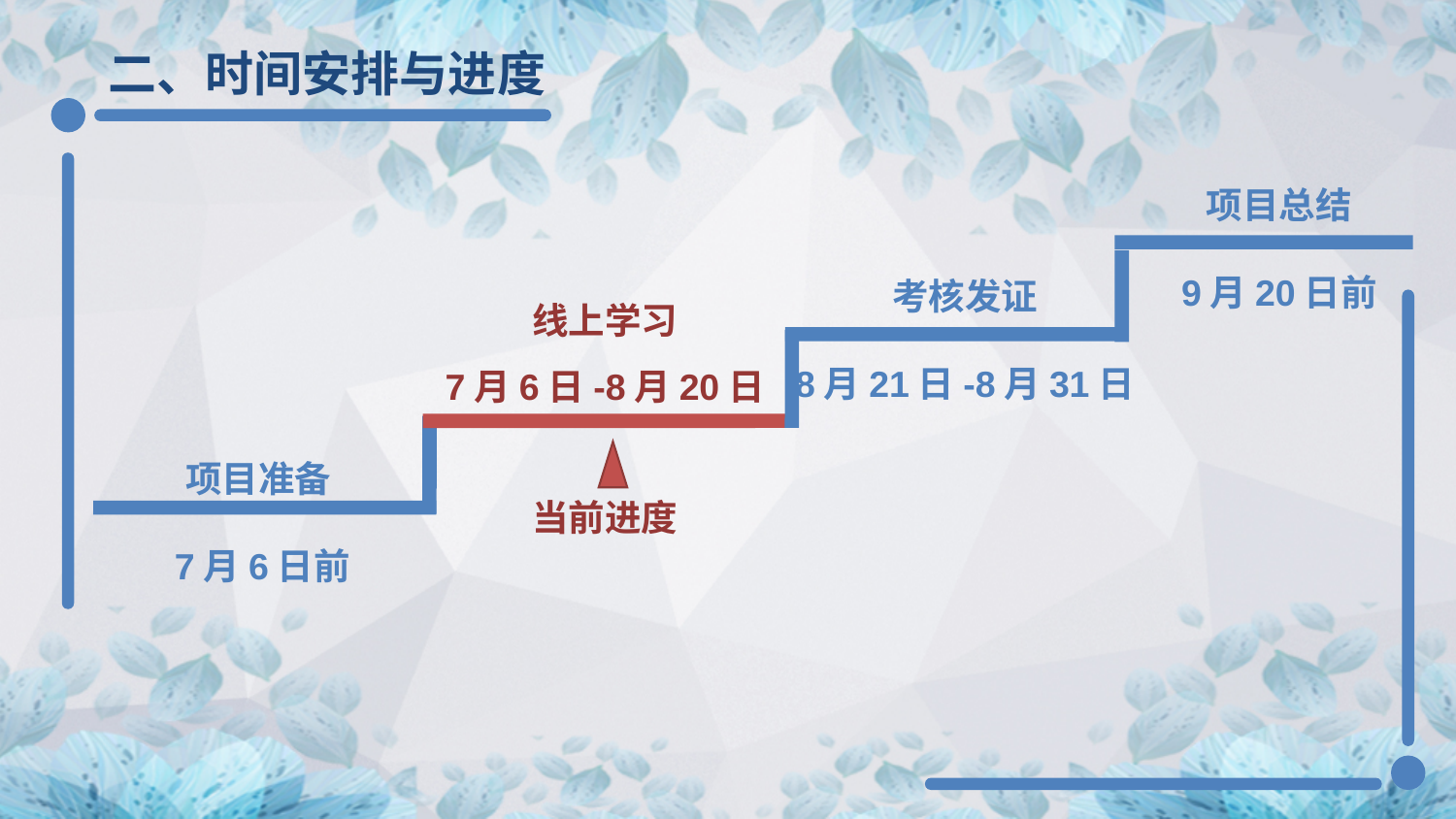

二、时间安排与进度

项目总结
9月20日前
考核发证
8月21日-8月31日

线上学习
7月6日-8月20日

当前进度

项目准备
7月6日前